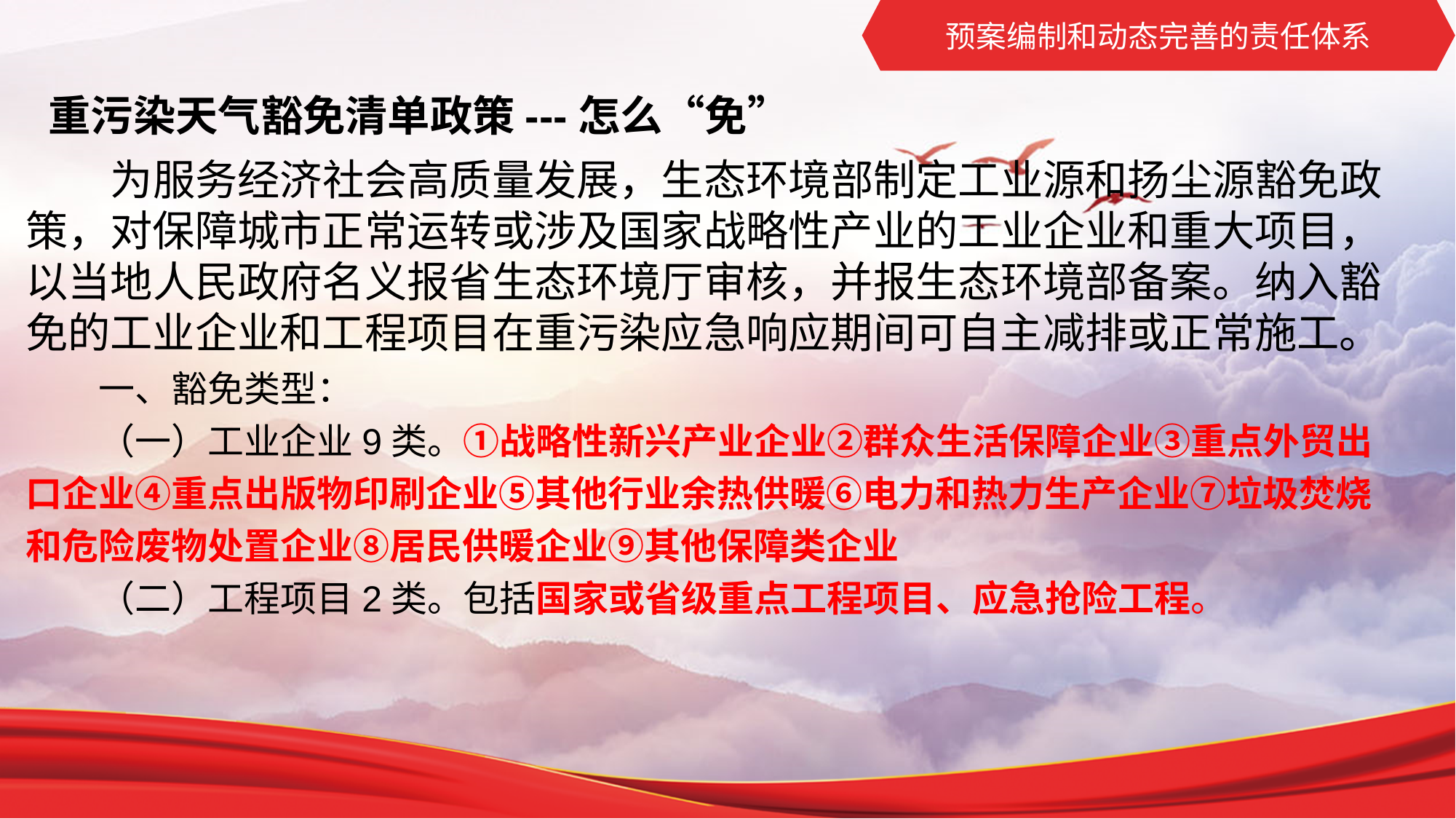

预案编制和动态完善的责任体系
重污染天气豁免清单政策---怎么“免”
为服务经济社会高质量发展，生态环境部制定工业源和扬尘源豁免政策，对保障城市正常运转或涉及国家战略性产业的工业企业和重大项目，以当地人民政府名义报省生态环境厅审核，并报生态环境部备案。纳入豁免的工业企业和工程项目在重污染应急响应期间可自主减排或正常施工。
一、豁免类型：
（一）工业企业9类。①战略性新兴产业企业②群众生活保障企业③重点外贸出口企业④重点出版物印刷企业⑤其他行业余热供暖⑥电力和热力生产企业⑦垃圾焚烧和危险废物处置企业⑧居民供暖企业⑨其他保障类企业
（二）工程项目2类。包括国家或省级重点工程项目、应急抢险工程。